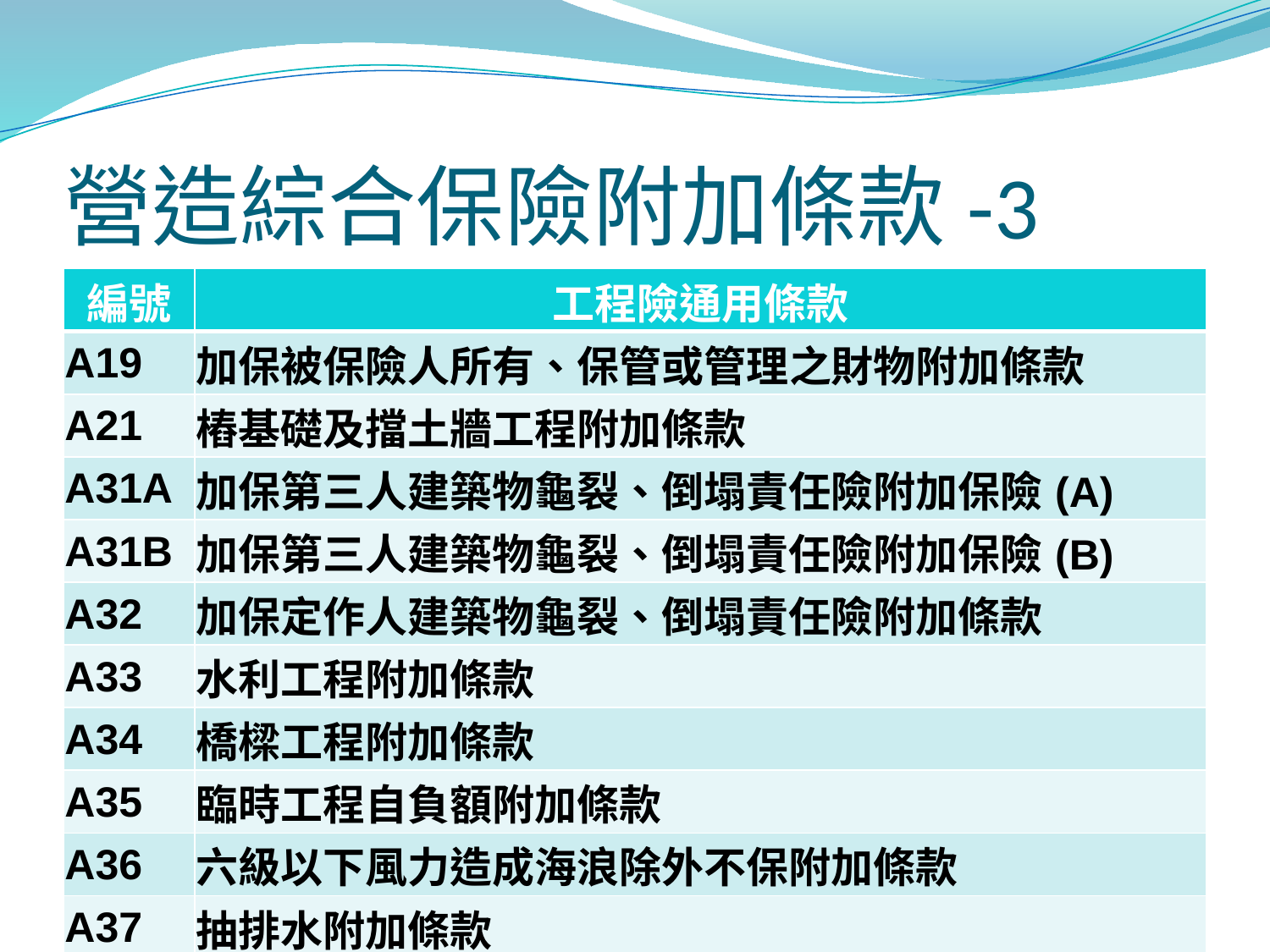

# 營造綜合保險附加條款-3
| 編號 | 工程險通用條款 |
| --- | --- |
| A19 | 加保被保險人所有、保管或管理之財物附加條款 |
| A21 | 樁基礎及擋土牆工程附加條款 |
| A31A | 加保第三人建築物龜裂、倒塌責任險附加保險(A) |
| A31B | 加保第三人建築物龜裂、倒塌責任險附加保險(B) |
| A32 | 加保定作人建築物龜裂、倒塌責任險附加條款 |
| A33 | 水利工程附加條款 |
| A34 | 橋樑工程附加條款 |
| A35 | 臨時工程自負額附加條款 |
| A36 | 六級以下風力造成海浪除外不保附加條款 |
| A37 | 抽排水附加條款 |
133